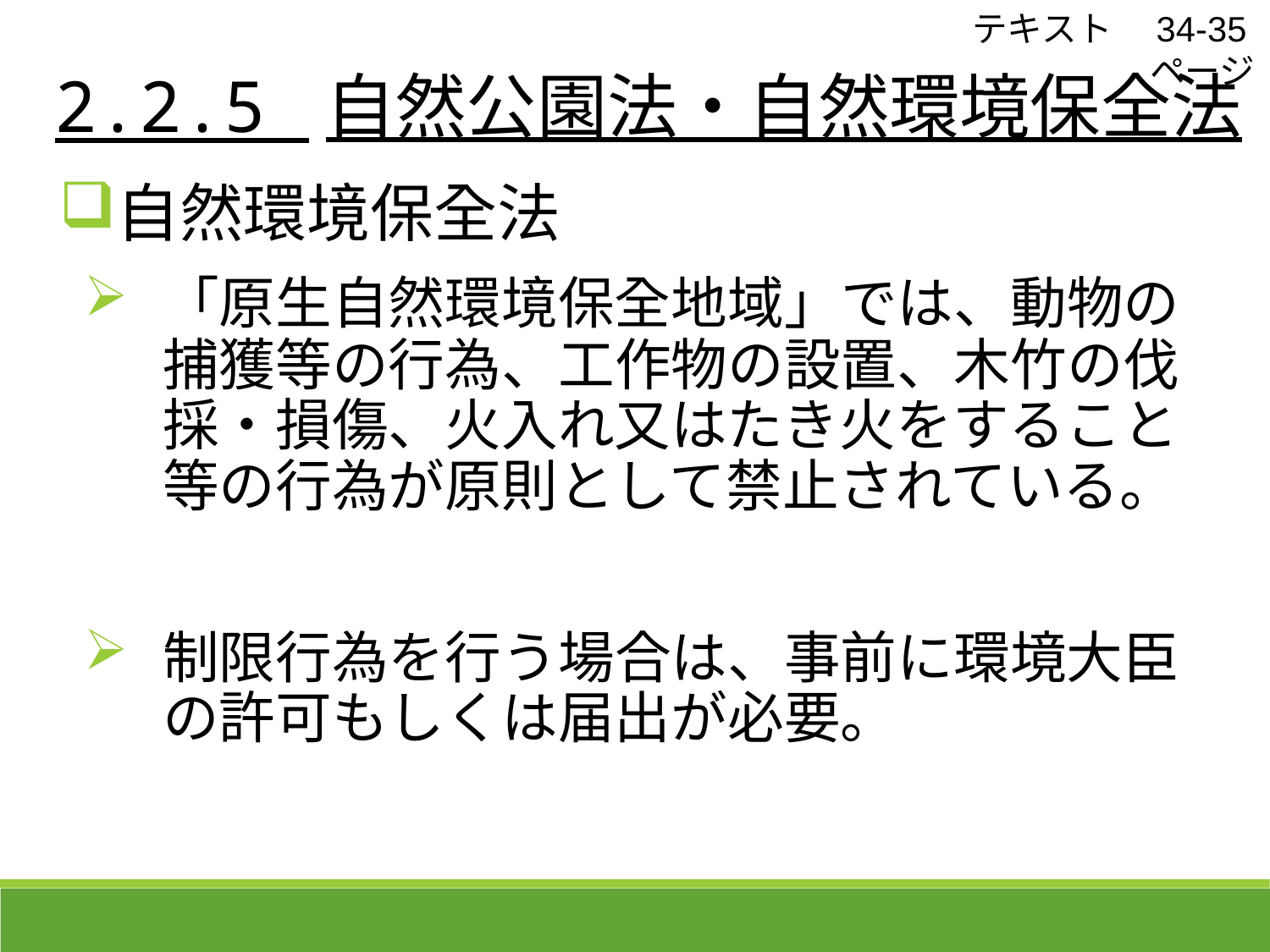

テキスト　34-35ページ
 2.2.5 自然公園法・自然環境保全法
自然環境保全法
「原生自然環境保全地域」では、動物の捕獲等の行為、工作物の設置、木竹の伐採・損傷、火入れ又はたき火をすること等の行為が原則として禁止されている。

制限行為を行う場合は、事前に環境大臣の許可もしくは届出が必要。